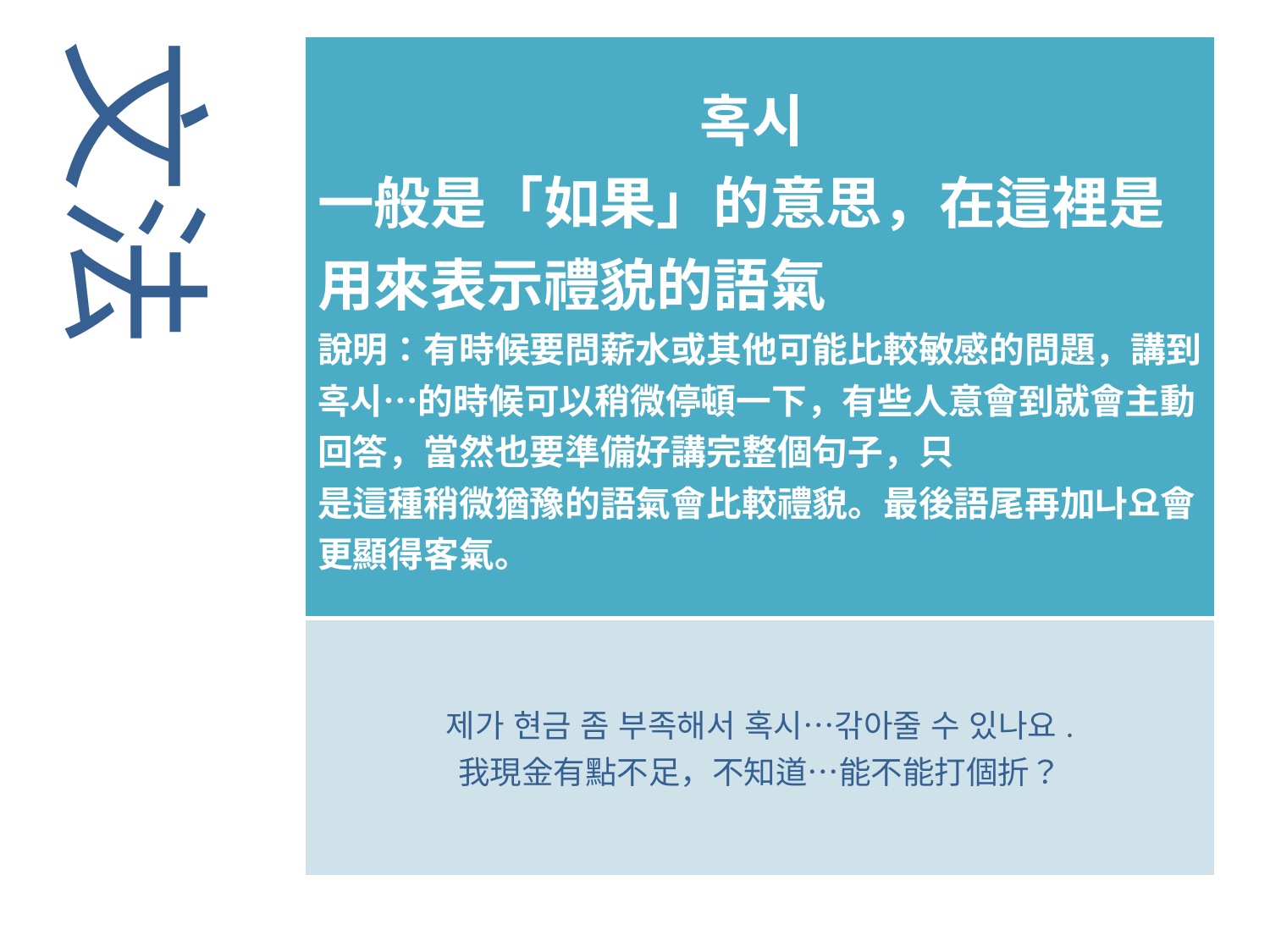

文法
| 혹시  一般是「如果」的意思，在這裡是用來表示禮貌的語氣  說明：有時候要問薪水或其他可能比較敏感的問題，講到혹시…的時候可以稍微停頓一下，有些人意會到就會主動回答，當然也要準備好講完整個句子，只 是這種稍微猶豫的語氣會比較禮貌。最後語尾再加나요會更顯得客氣。 |
| --- |
| 제가 현금 좀 부족해서 혹시…갂아줄 수 있나요. 我現金有點不足，不知道…能不能打個折？ |